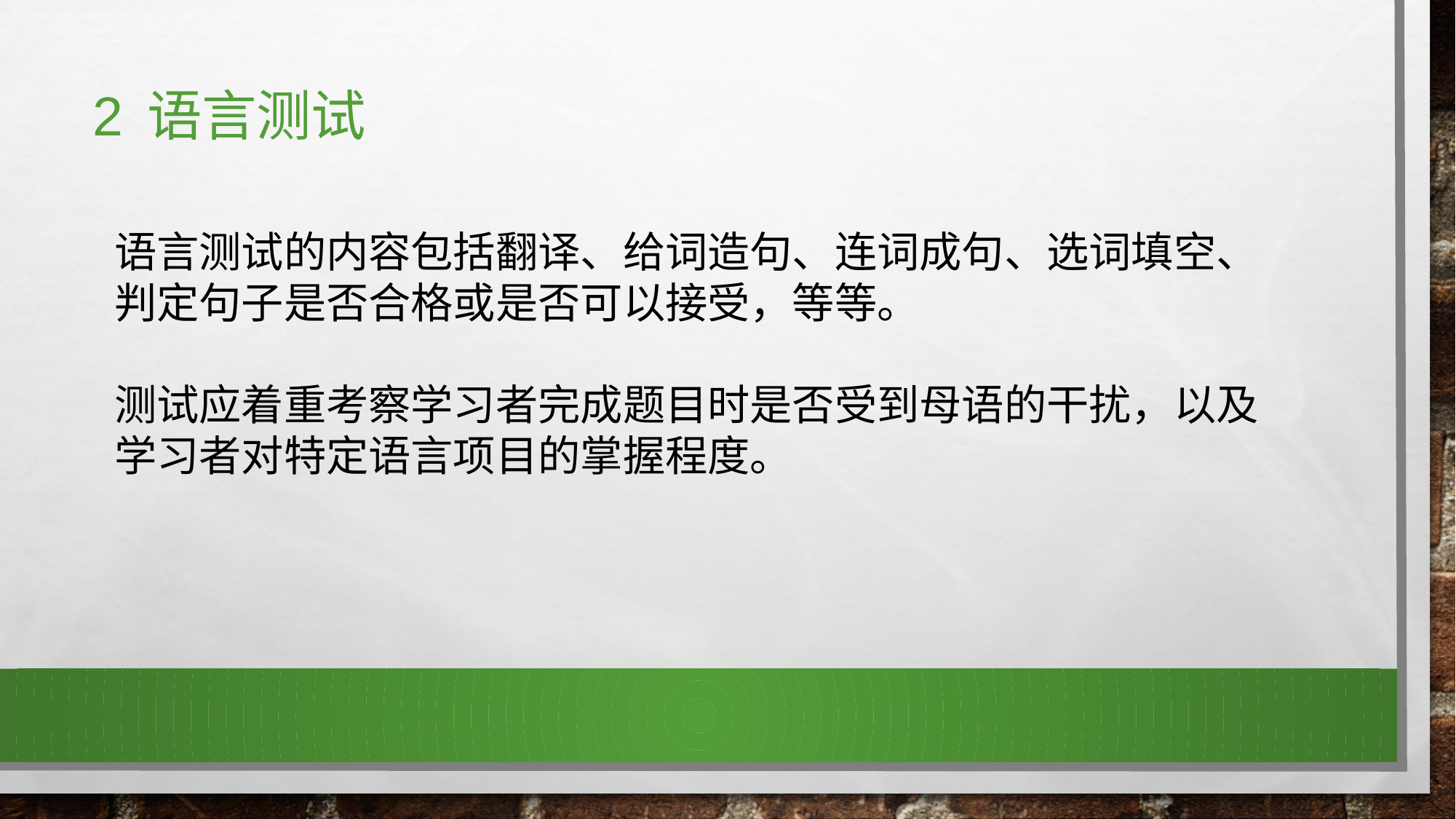

# 2 语言测试
语言测试的内容包括翻译、给词造句、连词成句、选词填空、判定句子是否合格或是否可以接受，等等。

测试应着重考察学习者完成题目时是否受到母语的干扰，以及学习者对特定语言项目的掌握程度。